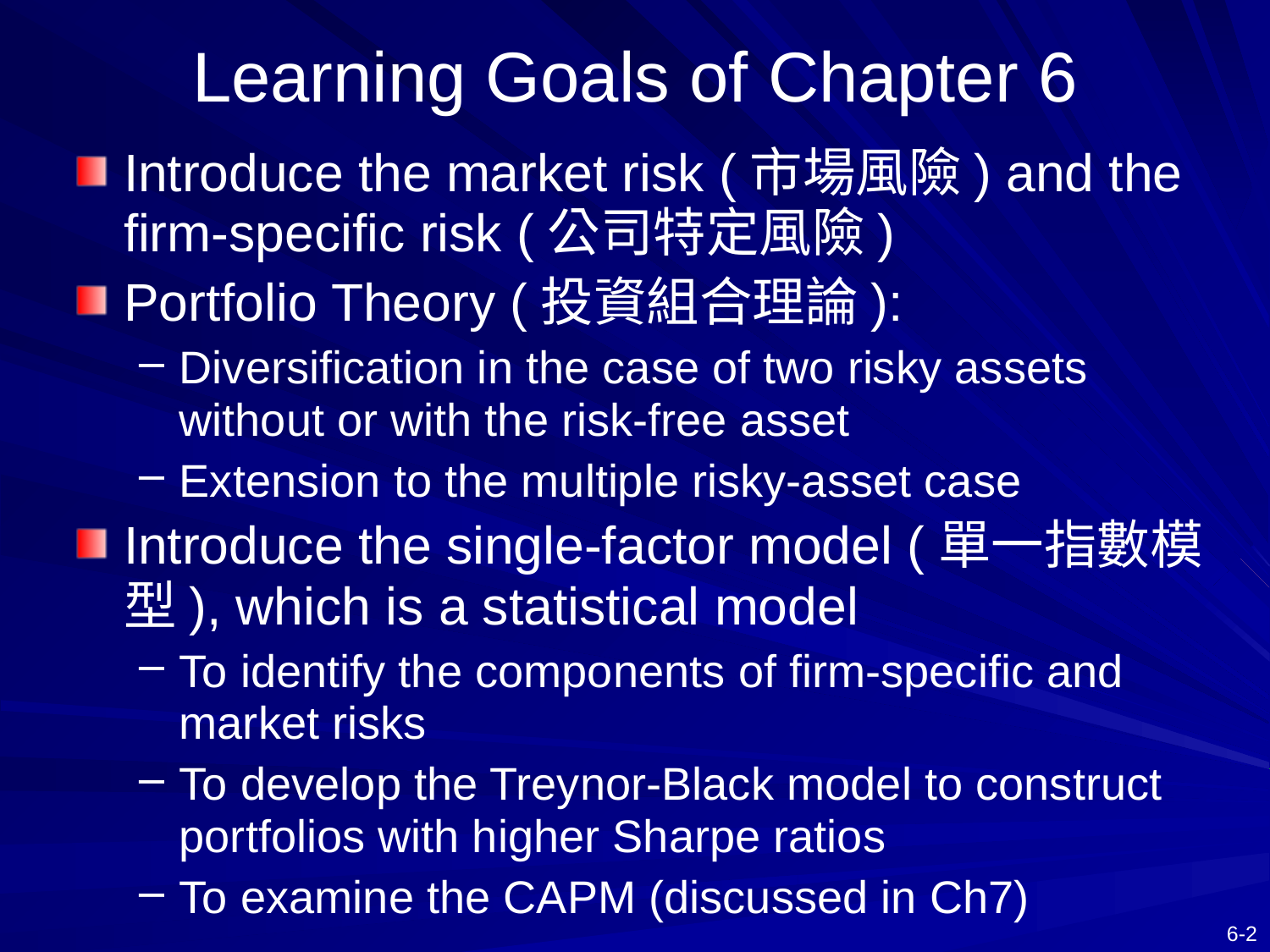

# Learning Goals of Chapter 6
Introduce the market risk (市場風險) and the firm-specific risk (公司特定風險)
Portfolio Theory (投資組合理論):
Diversification in the case of two risky assets without or with the risk-free asset
Extension to the multiple risky-asset case
Introduce the single-factor model (單一指數模型), which is a statistical model
To identify the components of firm-specific and market risks
To develop the Treynor-Black model to construct portfolios with higher Sharpe ratios
To examine the CAPM (discussed in Ch7)